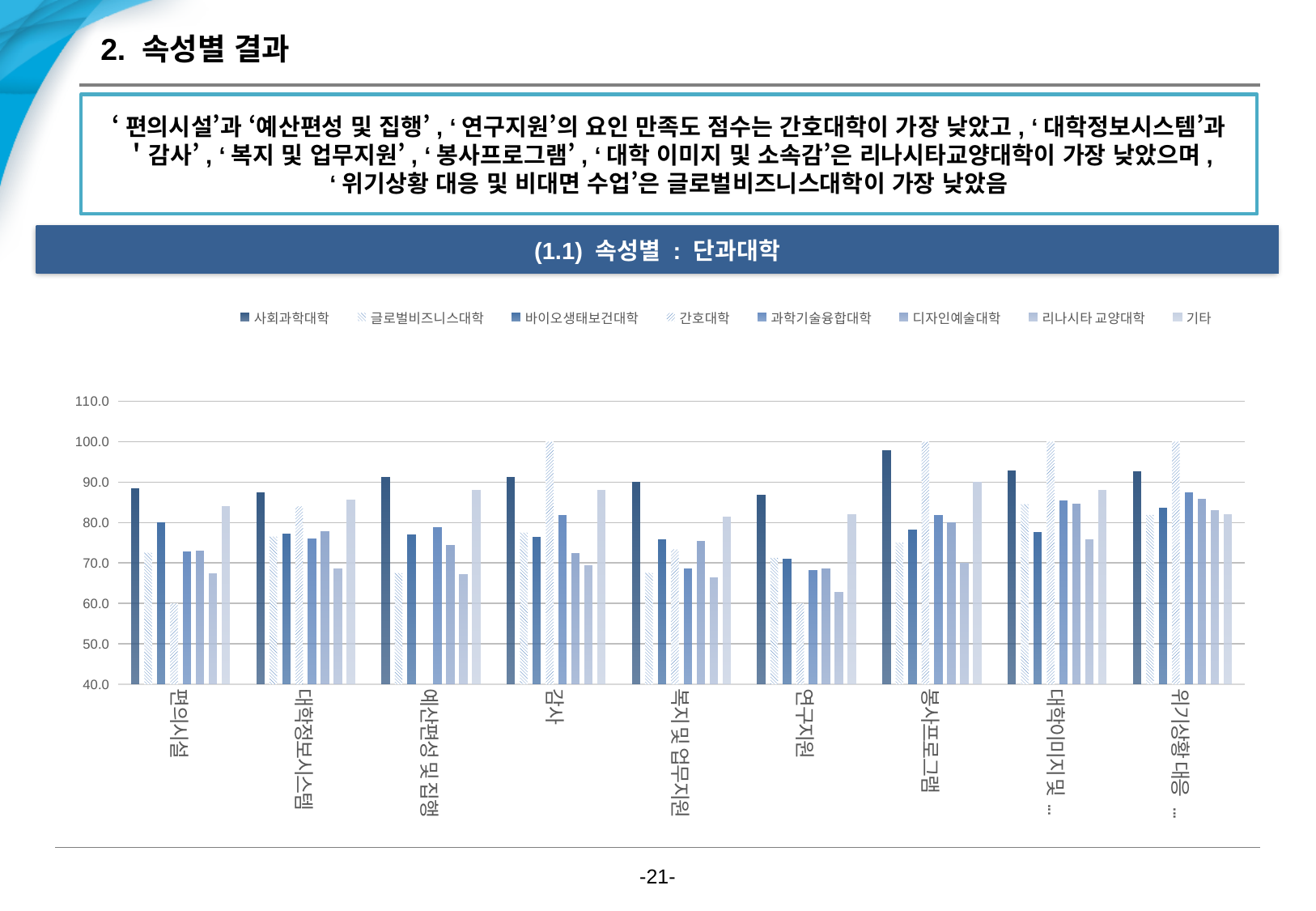

# 2. 속성별 결과

‘편의시설’과 ‘예산편성 및 집행’, ‘연구지원’의 요인 만족도 점수는 간호대학이 가장 낮았고, ‘대학정보시스템’과 ＇감사’, ‘복지 및 업무지원’, ‘봉사프로그램’, ‘대학 이미지 및 소속감’은 리나시타교양대학이 가장 낮았으며, ‘위기상황 대응 및 비대면 수업’은 글로벌비즈니스대학이 가장 낮았음
(1.1) 속성별 : 단과대학

### Chart

| Category | 사회과학대학 | 글로벌비즈니스대학 | 바이오생태보건대학 | 간호대학 | 과학기술융합대학 | 디자인예술대학 | 리나시타 교양대학 | 기타 |
|---|---|---|---|---|---|---|---|---|
| 편의시설 | 88.33333333333333 | 72.5 | 80.0 | 60.0 | 72.72727272727273 | 72.85714285714286 | 67.33333333333333 | 84.0 |
| 대학정보시스템 | 87.33333333333333 | 76.5 | 77.0909090909091 | 84.0 | 76.0 | 77.71428571428571 | 68.53333333333333 | 85.6 |
| 예산편성 및 집행 | 91.11111111000001 | 67.5 | 76.96969696909092 | 40.0 | 78.78787878818183 | 74.28571428571429 | 67.11111111066667 | 88.0 |
| 감사 | 91.11111111000001 | 77.5 | 76.36363636363636 | 100.0 | 81.81818181818181 | 72.38095238142857 | 69.33333333333333 | 88.0 |
| 복지 및 업무지원 | 89.99999999833334 | 67.5 | 75.75757575727272 | 73.33333333 | 68.48484848636363 | 75.23809523857143 | 66.22222222133333 | 81.333333334 |
| 연구지원 | 86.66666666666667 | 71.25 | 70.9090909090909 | 60.0 | 68.18181818181819 | 68.57142857142857 | 62.666666666666664 | 82.0 |
| 봉사프로그램 | 97.77777777833334 | 75.0 | 78.18181818181819 | 100.0 | 81.81818181818181 | 80.0 | 70.0 | 90.0 |
| 대학이미지 및 소속감 | 92.66666666666667 | 84.5 | 77.45454545454545 | 100.0 | 85.45454545454545 | 84.57142857142857 | 75.73333333333333 | 88.0 |
| 위기상황 대응 및 비대면 수업 | 92.5 | 81.875 | 83.63636363636364 | 100.0 | 87.27272727272727 | 85.71428571428571 | 83.0 | 82.0 |
-21-